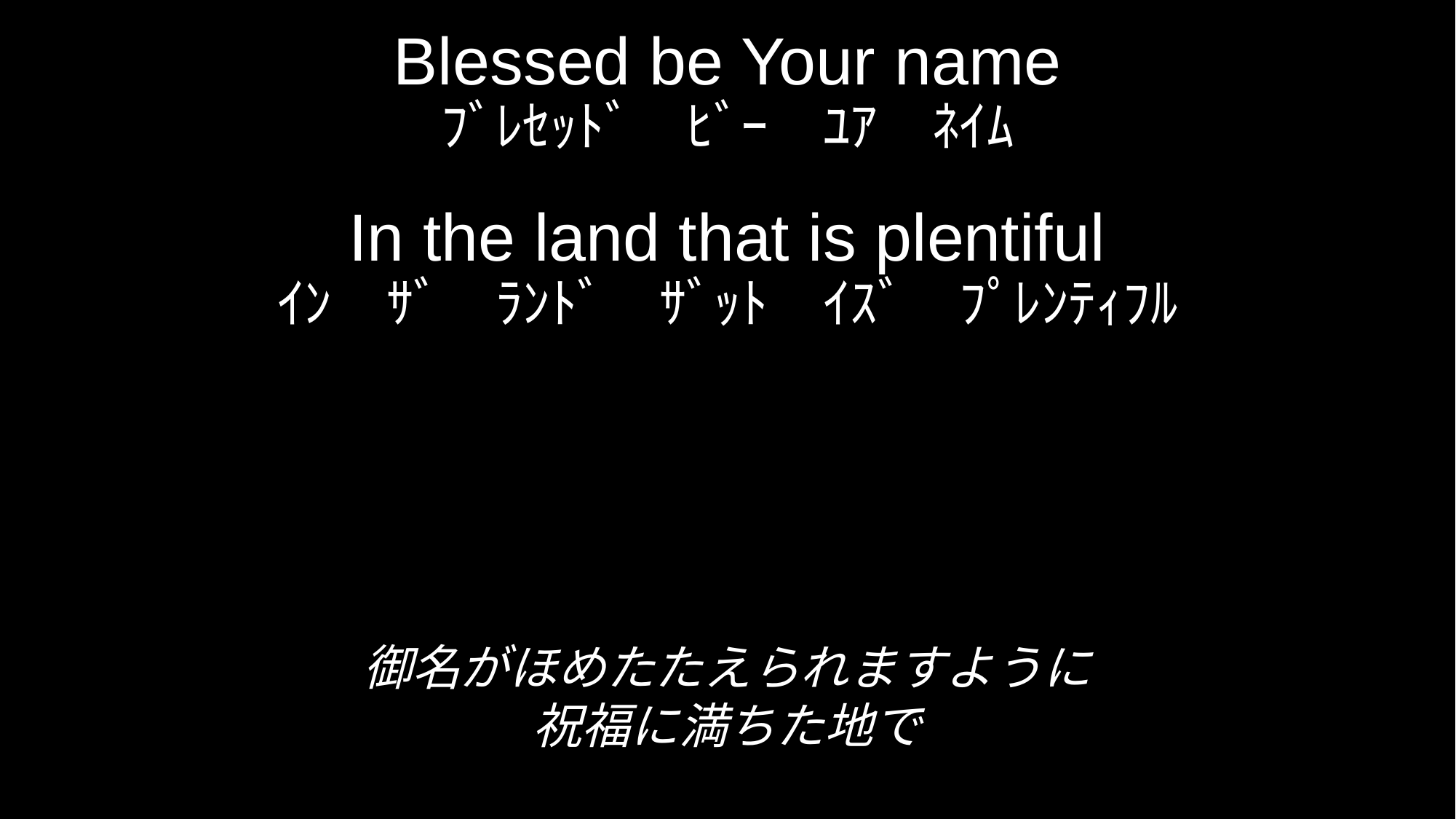

Blessed be Your name
ﾌﾞﾚｾｯﾄﾞ　ﾋﾞｰ　ﾕｱ　ﾈｲﾑ

In the land that is plentiful
ｲﾝ　ｻﾞ　ﾗﾝﾄﾞ　ｻﾞｯﾄ　ｲｽﾞ　ﾌﾟﾚﾝﾃｨﾌﾙ
御名がほめたたえられますように
祝福に満ちた地で